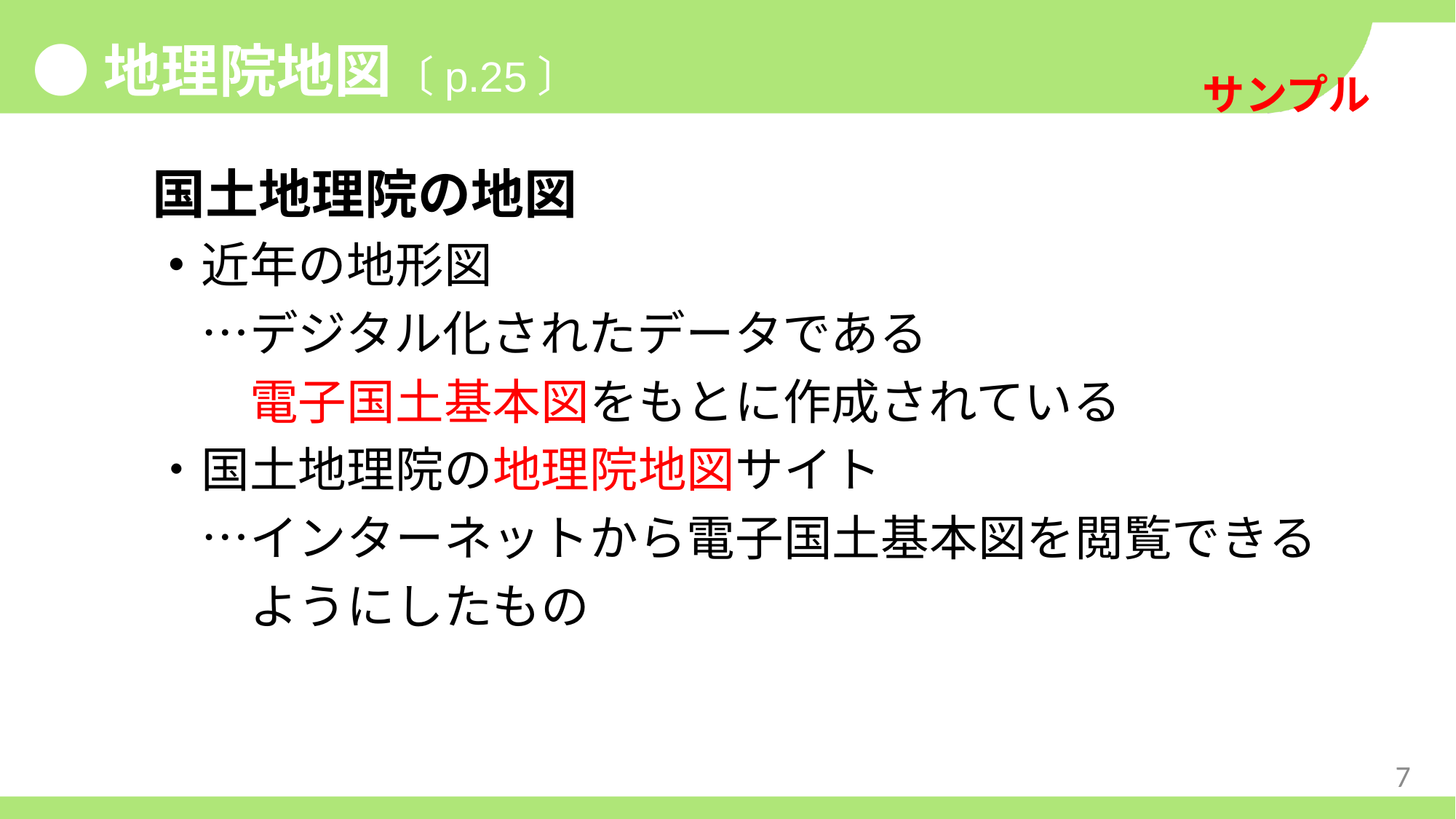

●地理院地図〔p.25〕
国土地理院の地図
・近年の地形図
　…デジタル化されたデータである
　　電子国土基本図をもとに作成されている
・国土地理院の地理院地図サイト
　…インターネットから電子国土基本図を閲覧できる
　　ようにしたもの